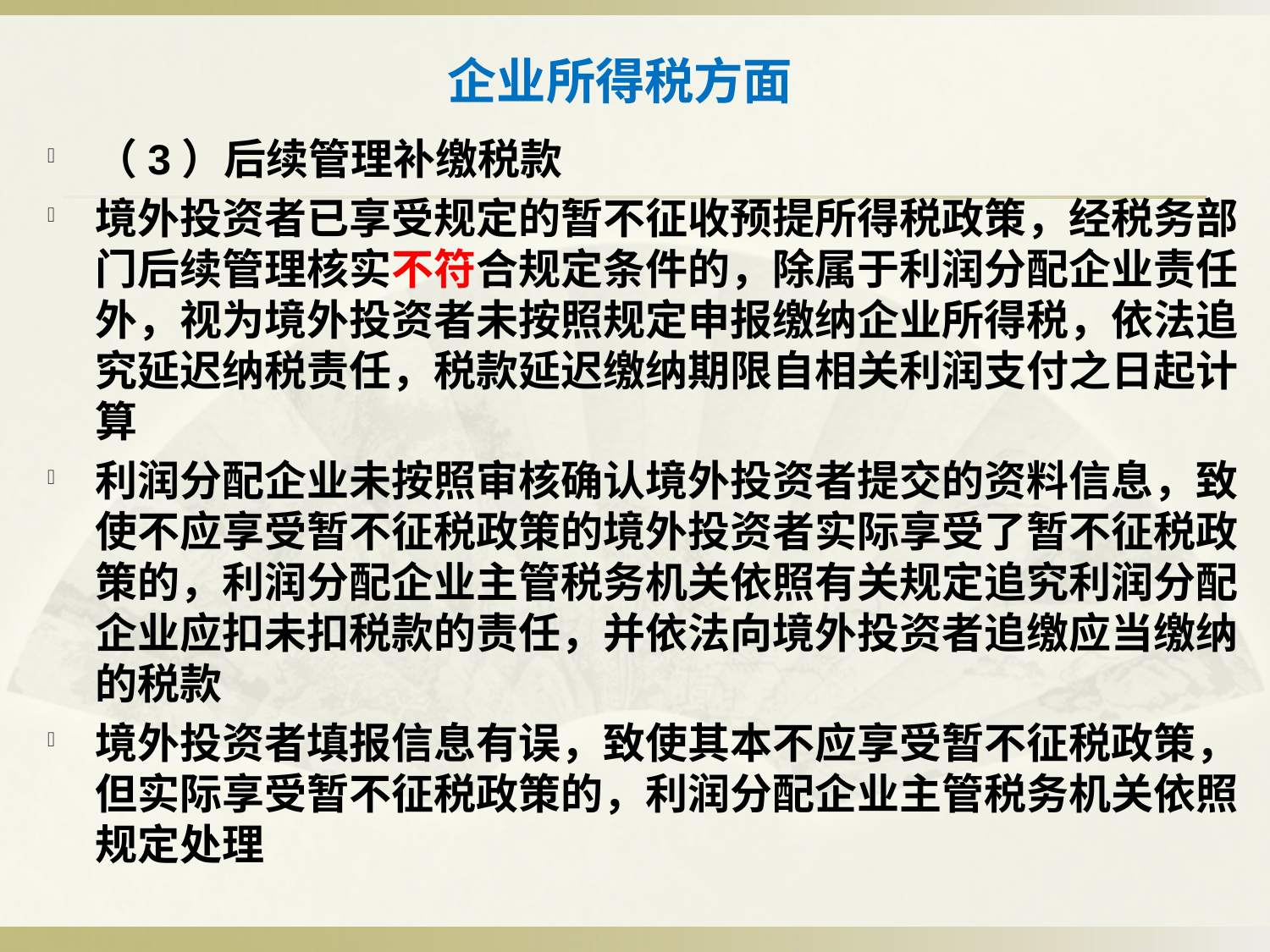

# 企业所得税方面
（3）后续管理补缴税款
境外投资者已享受规定的暂不征收预提所得税政策，经税务部门后续管理核实不符合规定条件的，除属于利润分配企业责任外，视为境外投资者未按照规定申报缴纳企业所得税，依法追究延迟纳税责任，税款延迟缴纳期限自相关利润支付之日起计算
利润分配企业未按照审核确认境外投资者提交的资料信息，致使不应享受暂不征税政策的境外投资者实际享受了暂不征税政策的，利润分配企业主管税务机关依照有关规定追究利润分配企业应扣未扣税款的责任，并依法向境外投资者追缴应当缴纳的税款
境外投资者填报信息有误，致使其本不应享受暂不征税政策，但实际享受暂不征税政策的，利润分配企业主管税务机关依照规定处理